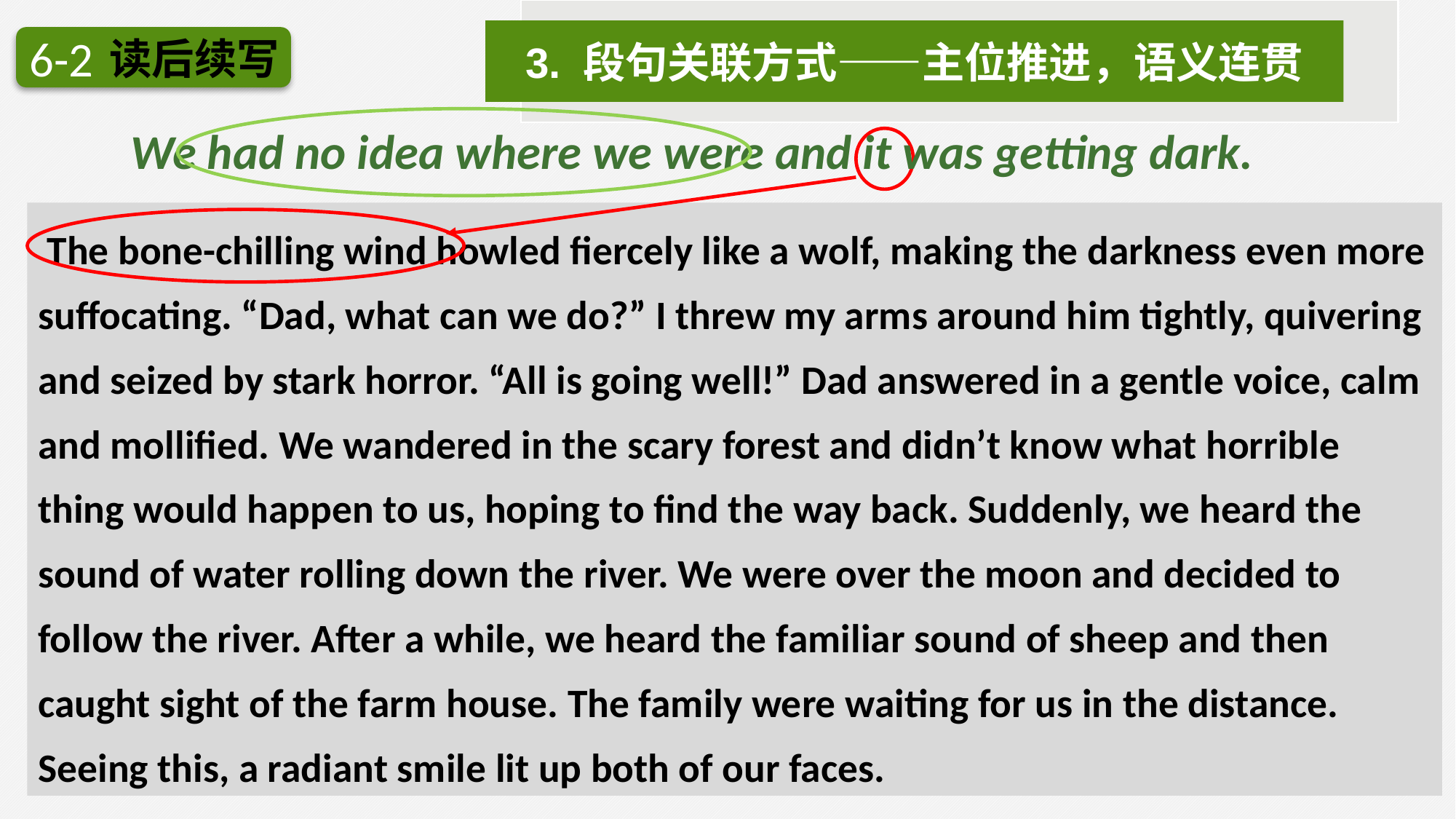

3. 段句关联方式——主位推进，语义连贯
6-2
读后续写

We had no idea where we were and it was getting dark.

 The bone-chilling wind howled fiercely like a wolf, making the darkness even more suffocating. “Dad, what can we do?” I threw my arms around him tightly, quivering and seized by stark horror. “All is going well!” Dad answered in a gentle voice, calm and mollified. We wandered in the scary forest and didn’t know what horrible thing would happen to us, hoping to find the way back. Suddenly, we heard the sound of water rolling down the river. We were over the moon and decided to follow the river. After a while, we heard the familiar sound of sheep and then caught sight of the farm house. The family were waiting for us in the distance. Seeing this, a radiant smile lit up both of our faces.